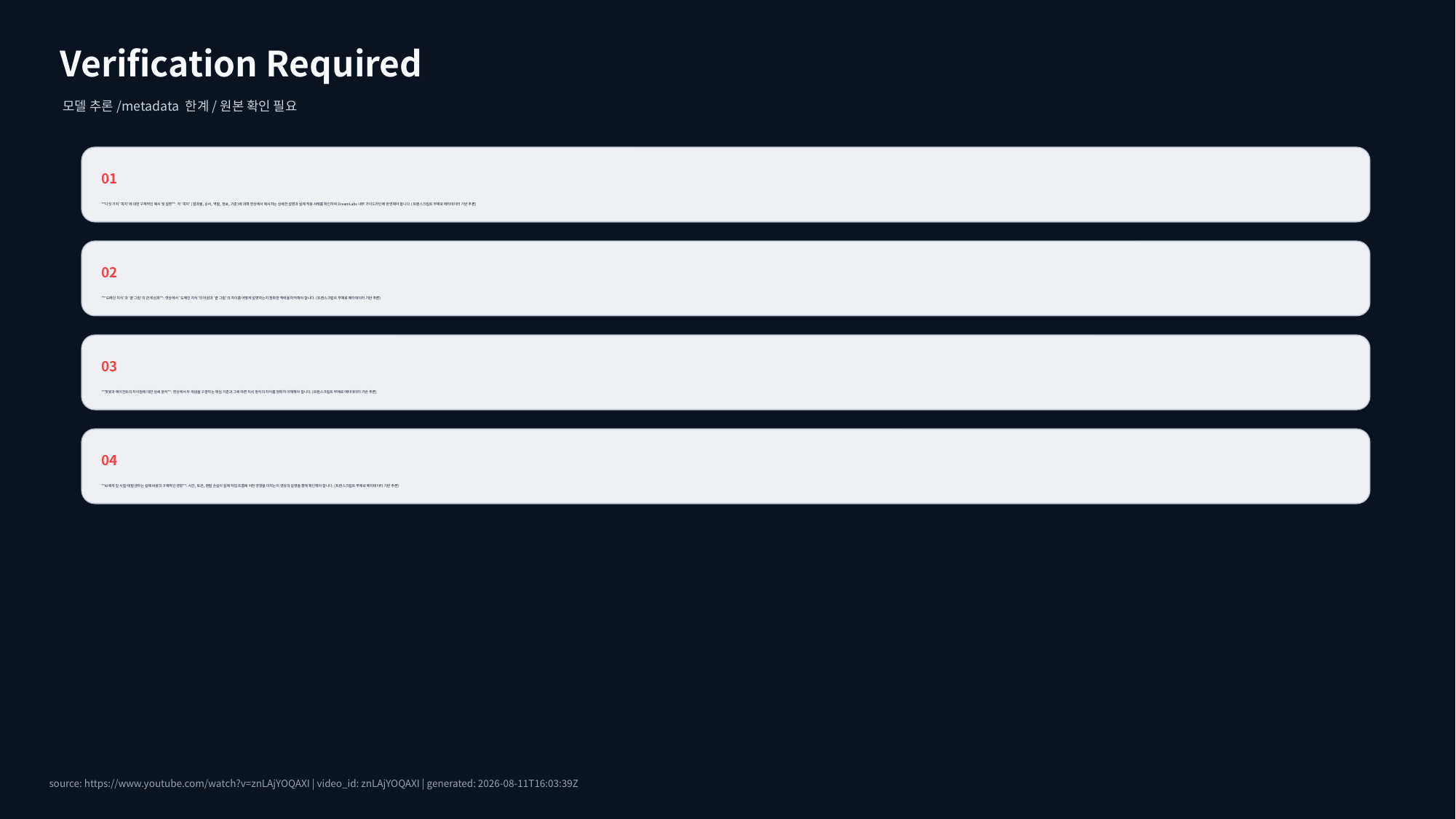

Verification Required
모델 추론/metadata 한계/원본 확인 필요

01
**다섯 가지 '쪽지'에 대한 구체적인 예시 및 설명**: 각 '쪽지' (결과물, 순서, 역할, 정보, 기준)에 대해 영상에서 제시하는 상세한 설명과 실제 적용 사례를 확인하여 DreamLabs 내부 가이드라인에 반영해야 합니다. (트랜스크립트 부재로 메타데이터 기반 추론)

02
**'도메인 지식'과 '끝 그림'의 관계 심화**: 영상에서 '도메인 지식'의 어원과 '끝 그림'의 차이를 어떻게 설명하는지 정확한 맥락을 파악해야 합니다. (트랜스크립트 부재로 메타데이터 기반 추론)

03
**챗봇과 에이전트의 차이점에 대한 상세 분석**: 영상에서 두 개념을 구분하는 핵심 기준과 그에 따른 지시 방식의 차이를 정확히 이해해야 합니다. (트랜스크립트 부재로 메타데이터 기반 추론)

04
**AI에게 일 시킬 때 발생하는 실패 비용의 구체적인 영향**: 시간, 토큰, 멘탈 손실이 실제 작업 흐름에 어떤 영향을 미치는지 영상의 설명을 통해 확인해야 합니다. (트랜스크립트 부재로 메타데이터 기반 추론)
source: https://www.youtube.com/watch?v=znLAjYOQAXI | video_id: znLAjYOQAXI | generated: 2026-08-11T16:03:39Z